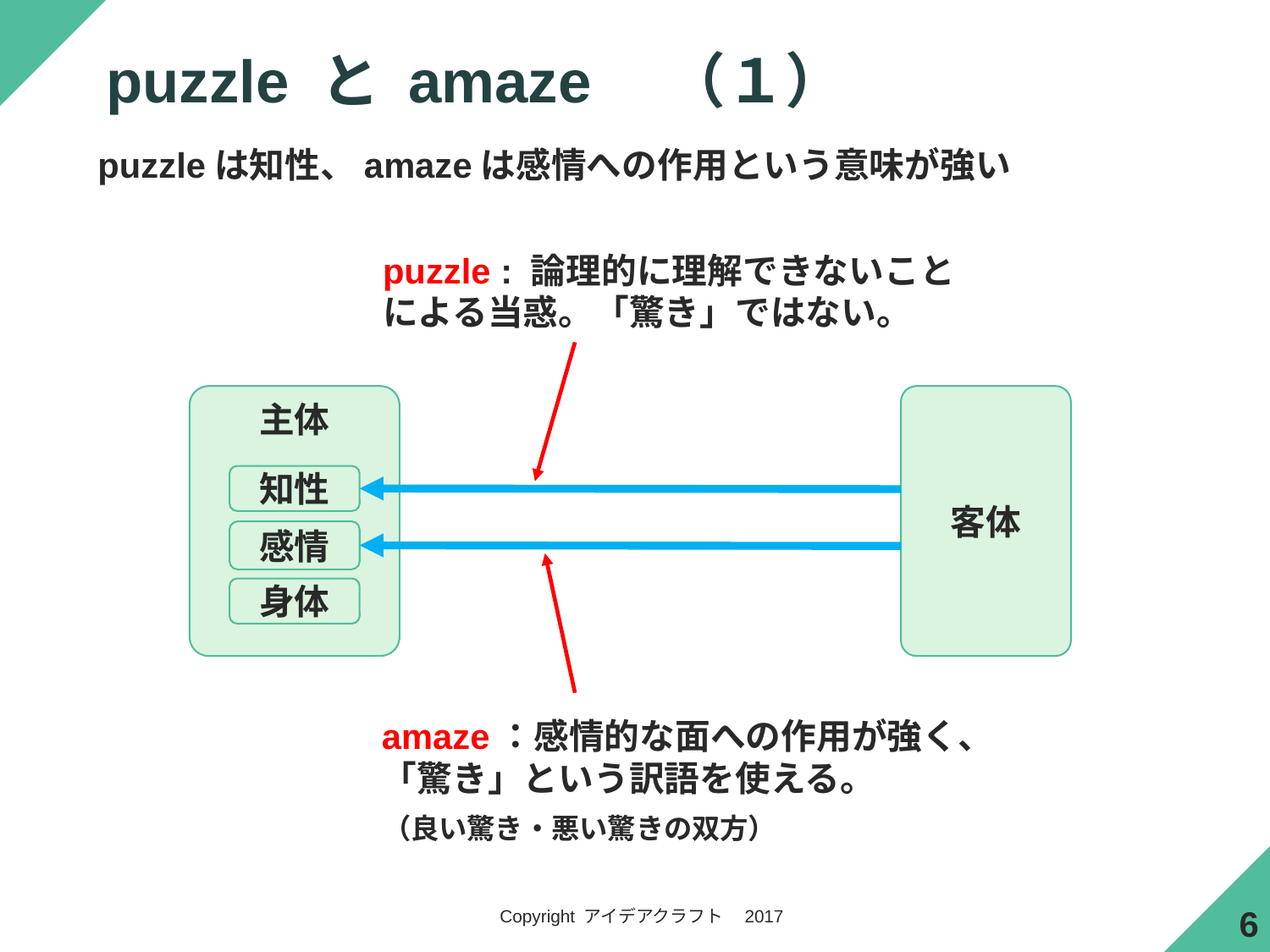

# puzzle と amaze　（１）
puzzleは知性、amazeは感情への作用という意味が強い
puzzle : 論理的に理解できないことによる当惑。「驚き」ではない。
主体
客体
知性
感情
身体
amaze：感情的な面への作用が強く、「驚き」という訳語を使える。
（良い驚き・悪い驚きの双方）
6